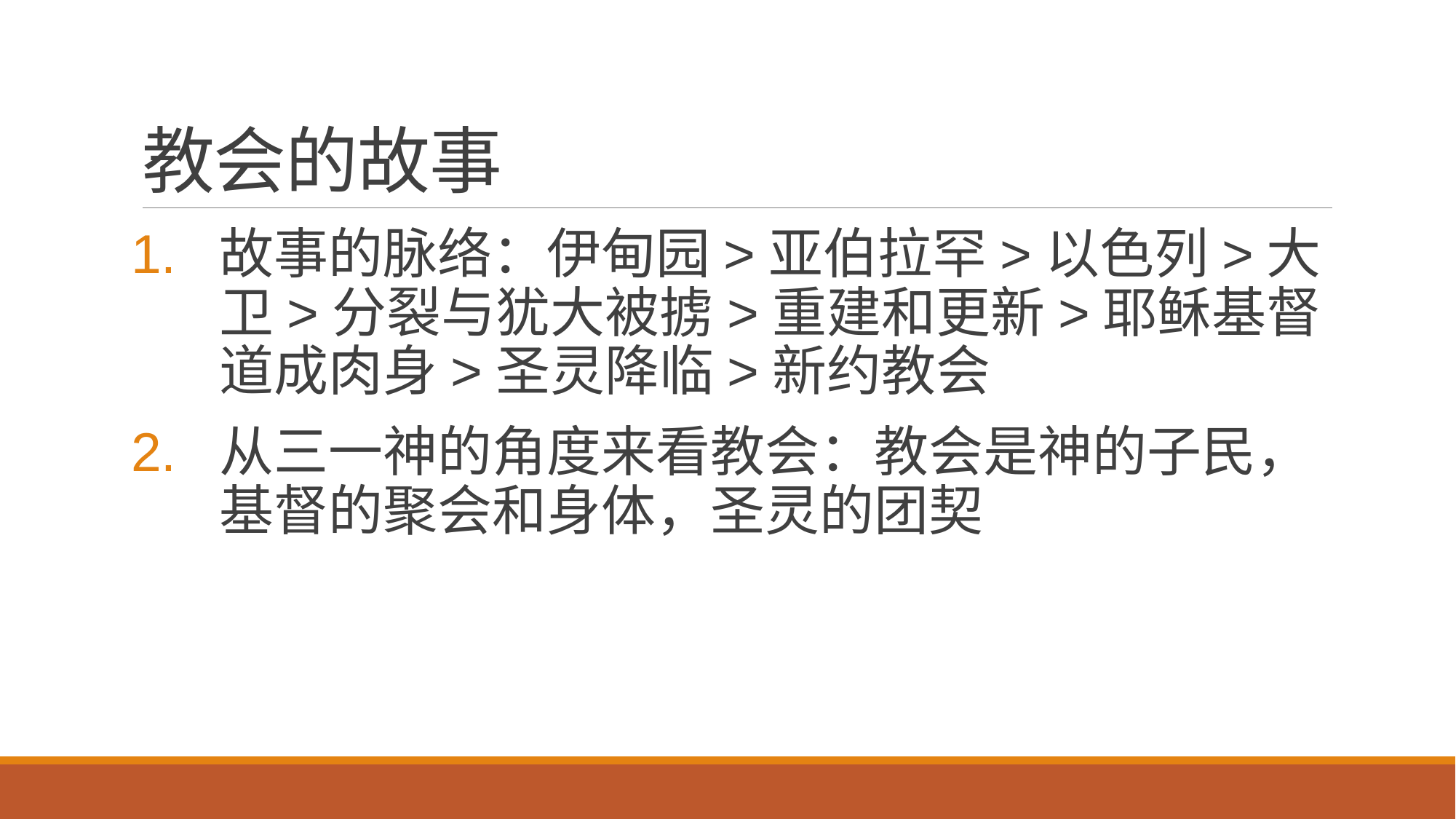

# 教会的故事
故事的脉络：伊甸园>亚伯拉罕>以色列>大卫>分裂与犹大被掳>重建和更新>耶稣基督道成肉身>圣灵降临>新约教会
从三一神的角度来看教会：教会是神的子民，基督的聚会和身体，圣灵的团契